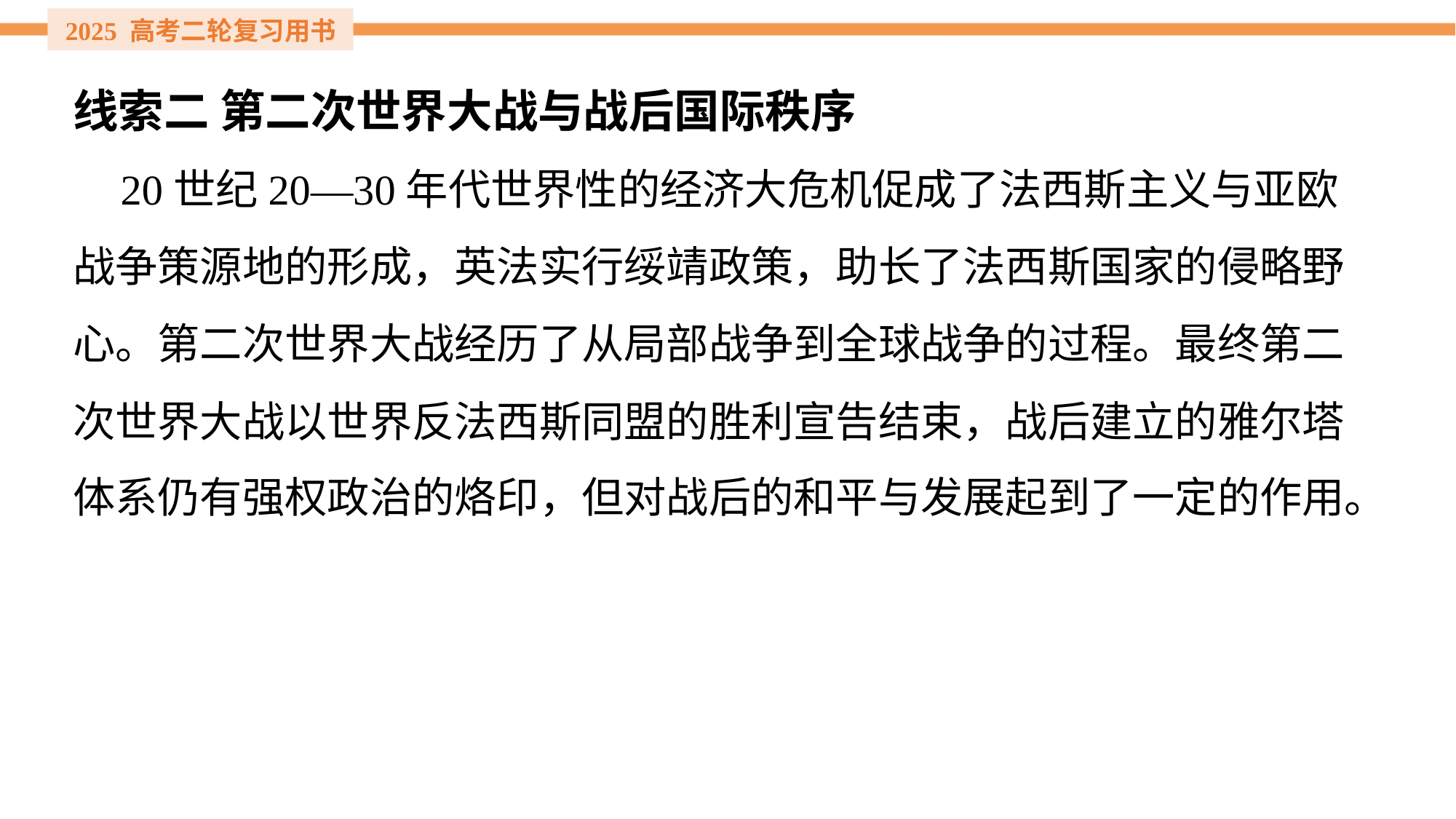

线索二 第二次世界大战与战后国际秩序
    20世纪20—30年代世界性的经济大危机促成了法西斯主义与亚欧
战争策源地的形成，英法实行绥靖政策，助长了法西斯国家的侵略野
心。第二次世界大战经历了从局部战争到全球战争的过程。最终第二
次世界大战以世界反法西斯同盟的胜利宣告结束，战后建立的雅尔塔
体系仍有强权政治的烙印，但对战后的和平与发展起到了一定的作用。